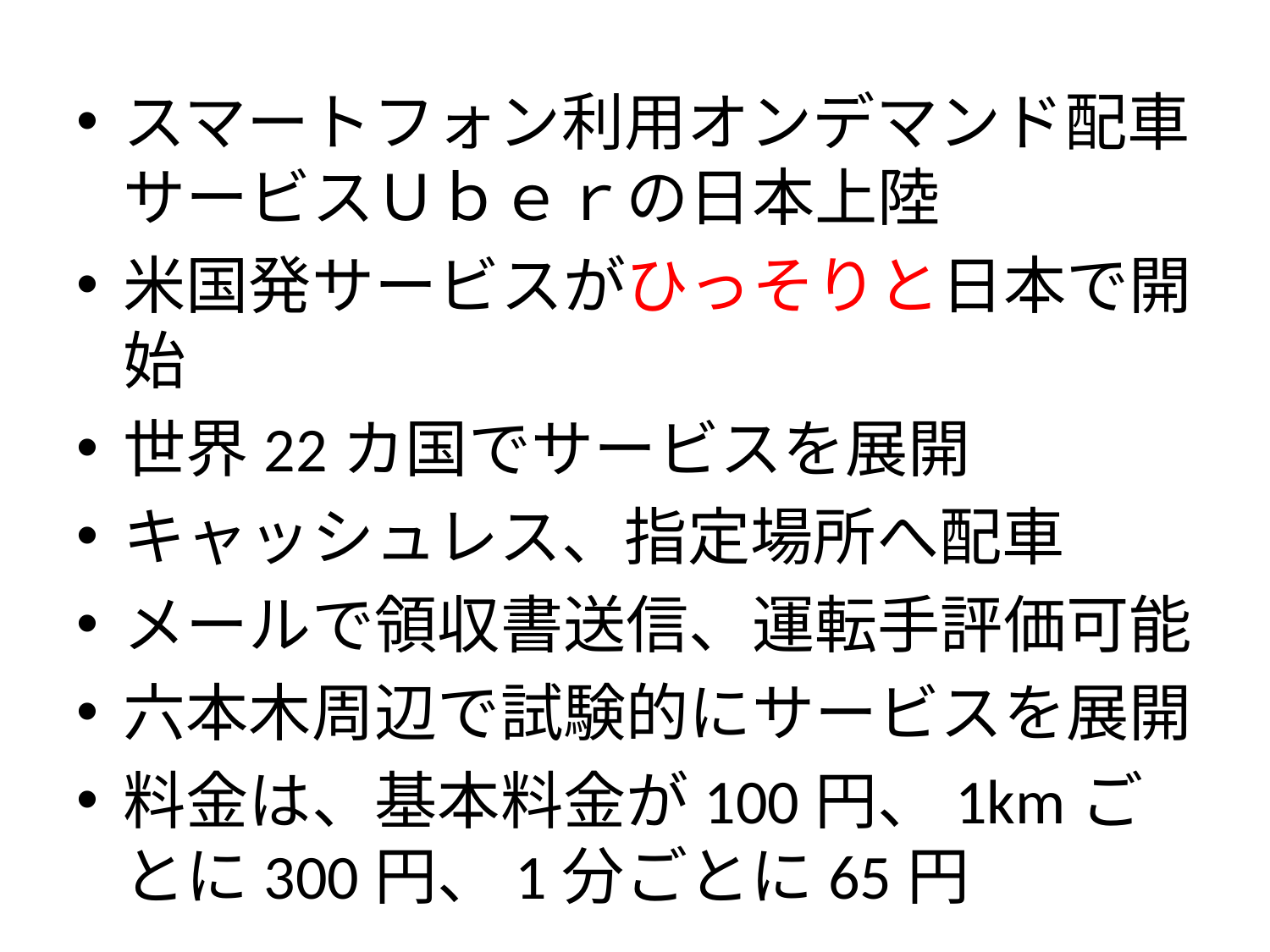

スマートフォン利用オンデマンド配車サービスＵｂｅｒの日本上陸
米国発サービスがひっそりと日本で開始
世界22カ国でサービスを展開
キャッシュレス、指定場所へ配車
メールで領収書送信、運転手評価可能
六本木周辺で試験的にサービスを展開
料金は、基本料金が100円、1kmごとに300円、1分ごとに65円